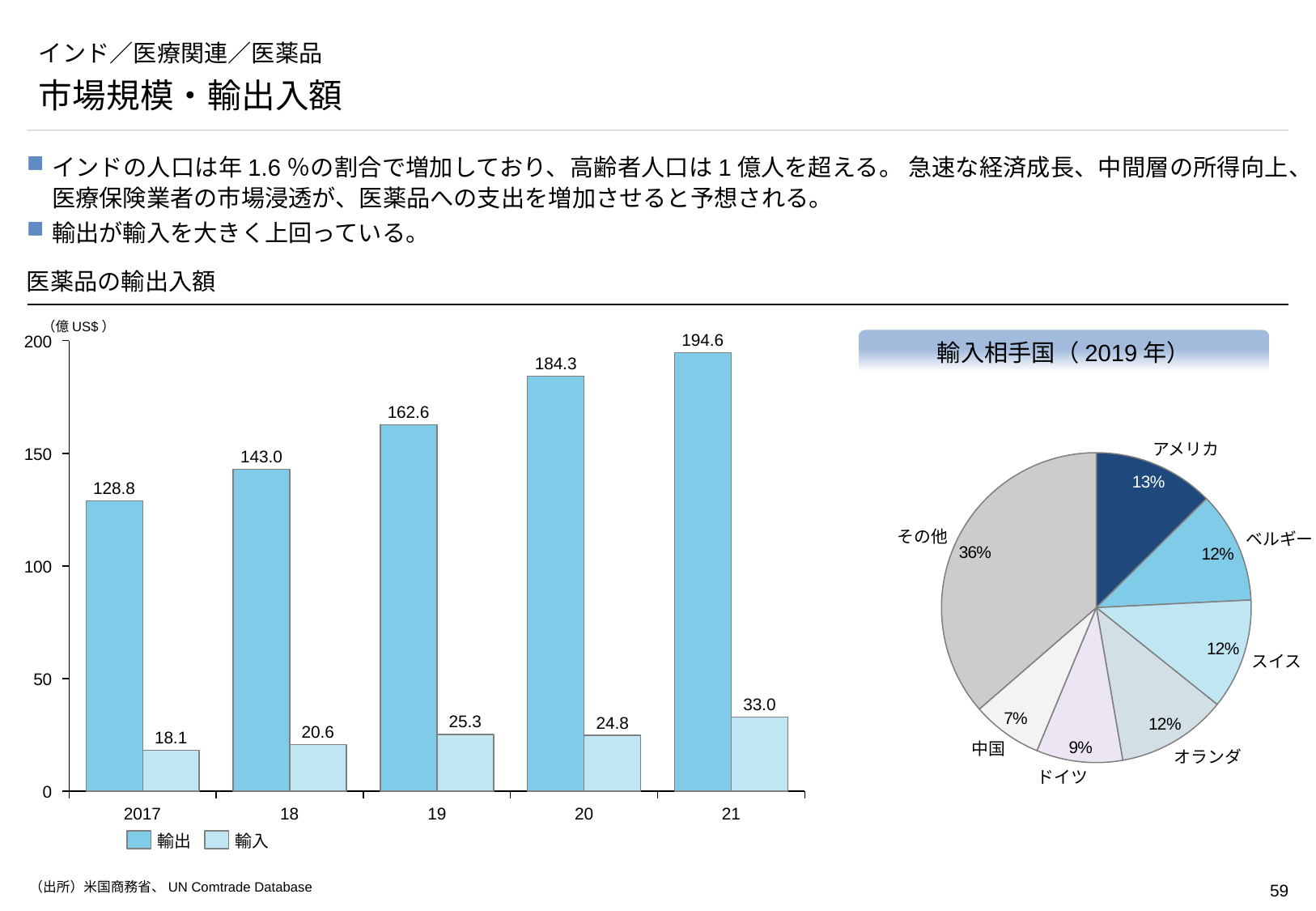

# インド／医療関連／医薬品
市場規模・輸出入額
インドの人口は年1.6％の割合で増加しており、高齢者人口は1億人を超える。 急速な経済成長、中間層の所得向上、医療保険業者の市場浸透が、医薬品への支出を増加させると予想される。
輸出が輸入を大きく上回っている。

医薬品の輸出入額
（億US$）
194.6

### Chart

| Category |  |  |
|---|---|---|
輸入相手国（2019年）
200
184.3
162.6
アメリカ

### Chart

| Category |  |
|---|---|
150
143.0
128.8
その他
ベルギー
100
スイス
50
33.0
25.3
24.8
20.6
18.1
中国
オランダ
ドイツ
0
2017
18
19
20
21
輸出
輸入

（出所）米国商務省、UN Comtrade Database